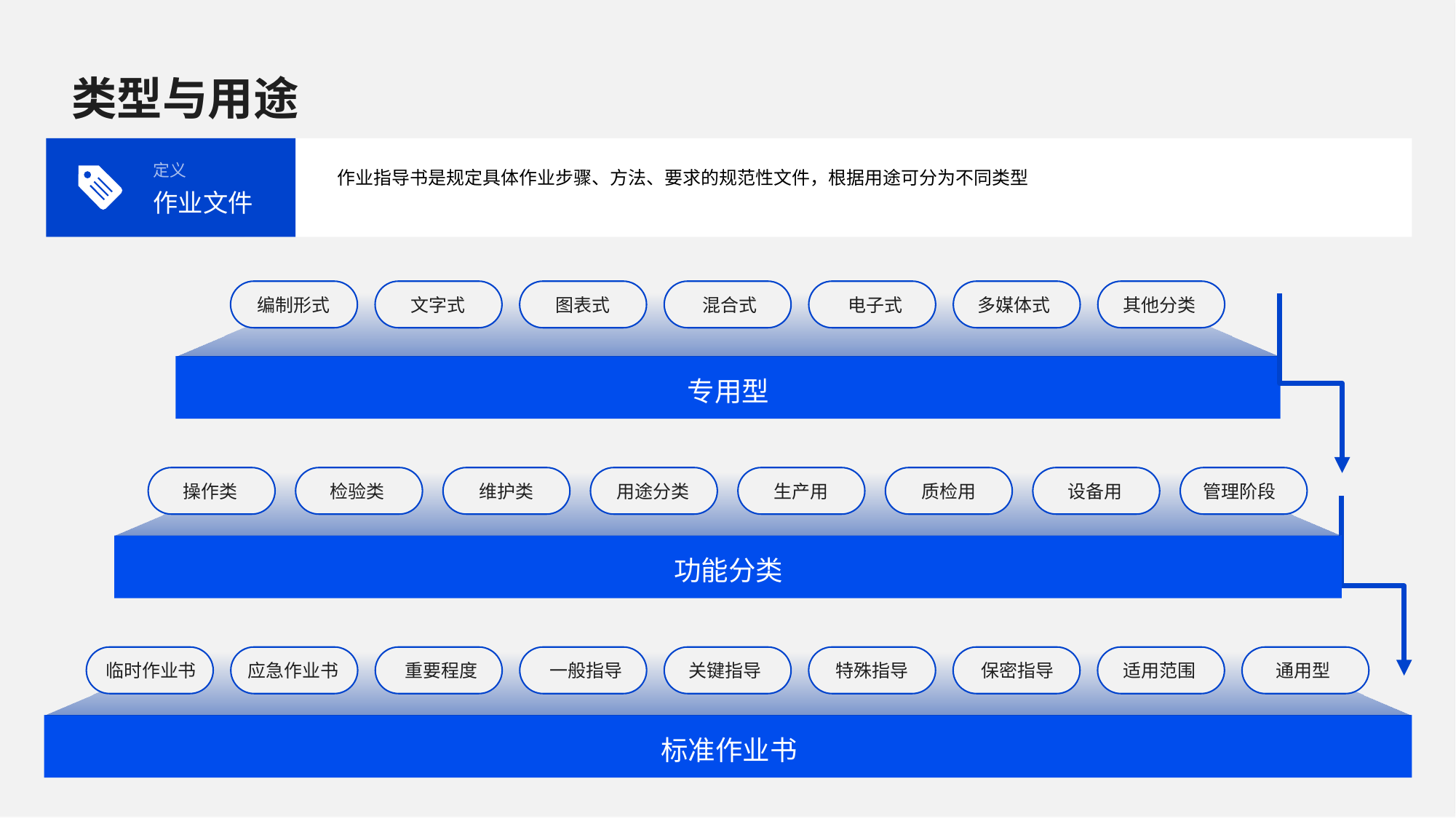

类型与用途

定义
作业指导书是规定具体作业步骤、方法、要求的规范性文件，根据用途可分为不同类型

作业文件

编制形式
文字式
图表式
混合式
电子式
多媒体式
其他分类

专用型

操作类
检验类
维护类
用途分类
生产用
质检用
设备用
管理阶段

功能分类

临时作业书
重要程度
一般指导
关键指导
特殊指导
保密指导
适用范围
通用型
应急作业书

标准作业书